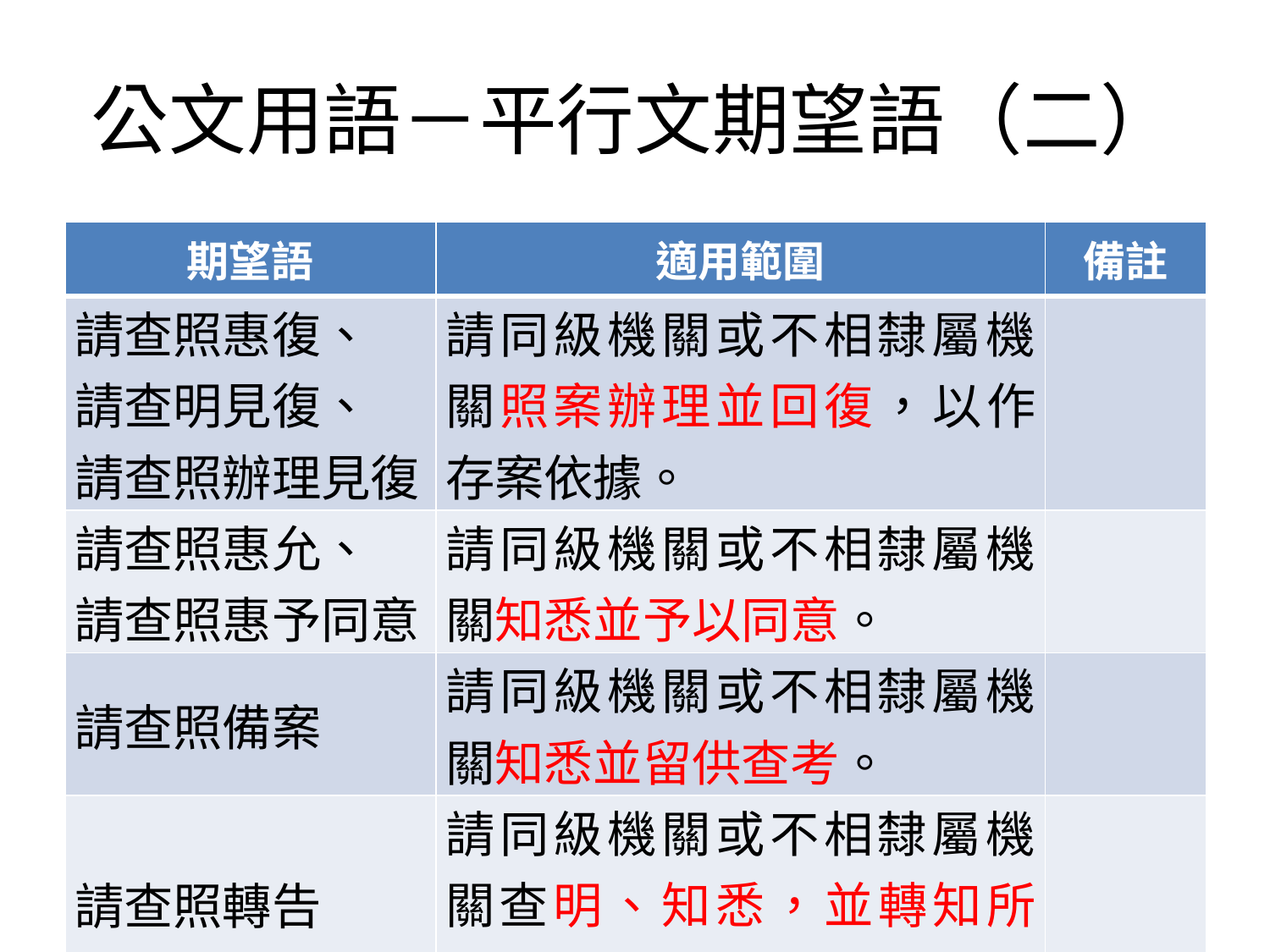

# 公文用語－平行文期望語（二）
| 期望語 | 適用範圍 | 備註 |
| --- | --- | --- |
| 請查照惠復、 請查明見復、 請查照辦理見復 | 請同級機關或不相隸屬機關照案辦理並回復，以作存案依據。 |  |
| 請查照惠允、 請查照惠予同意 | 請同級機關或不相隸屬機關知悉並予以同意。 |  |
| 請查照備案 | 請同級機關或不相隸屬機關知悉並留供查考。 |  |
| 請查照轉告 | 請同級機關或不相隸屬機關查明、知悉，並轉知所隸屬機關。 |  |